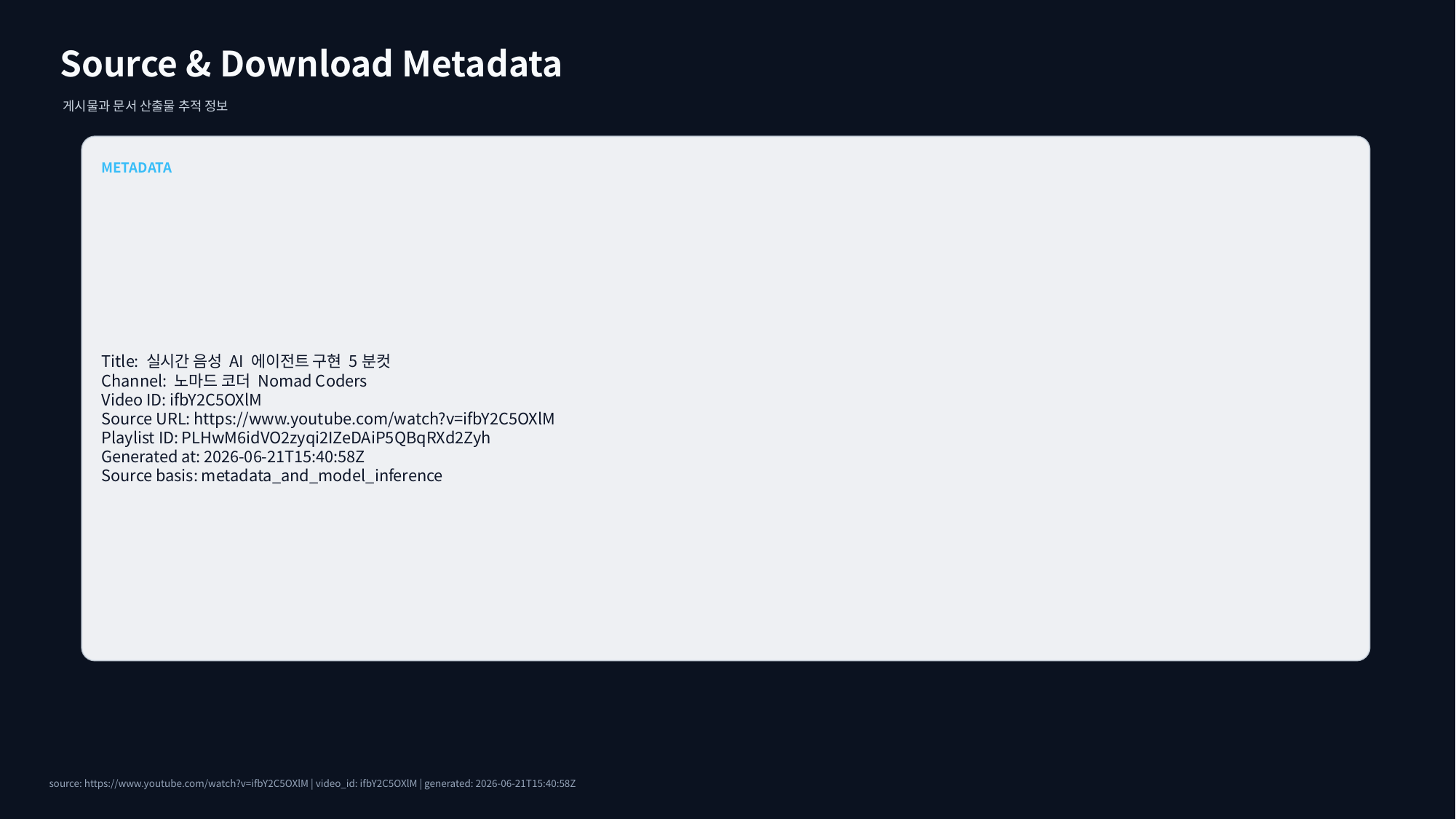

Source & Download Metadata
게시물과 문서 산출물 추적 정보

METADATA
Title: 실시간 음성 AI 에이전트 구현 5분컷
Channel: 노마드 코더 Nomad Coders
Video ID: ifbY2C5OXlM
Source URL: https://www.youtube.com/watch?v=ifbY2C5OXlM
Playlist ID: PLHwM6idVO2zyqi2IZeDAiP5QBqRXd2Zyh
Generated at: 2026-06-21T15:40:58Z
Source basis: metadata_and_model_inference
source: https://www.youtube.com/watch?v=ifbY2C5OXlM | video_id: ifbY2C5OXlM | generated: 2026-06-21T15:40:58Z